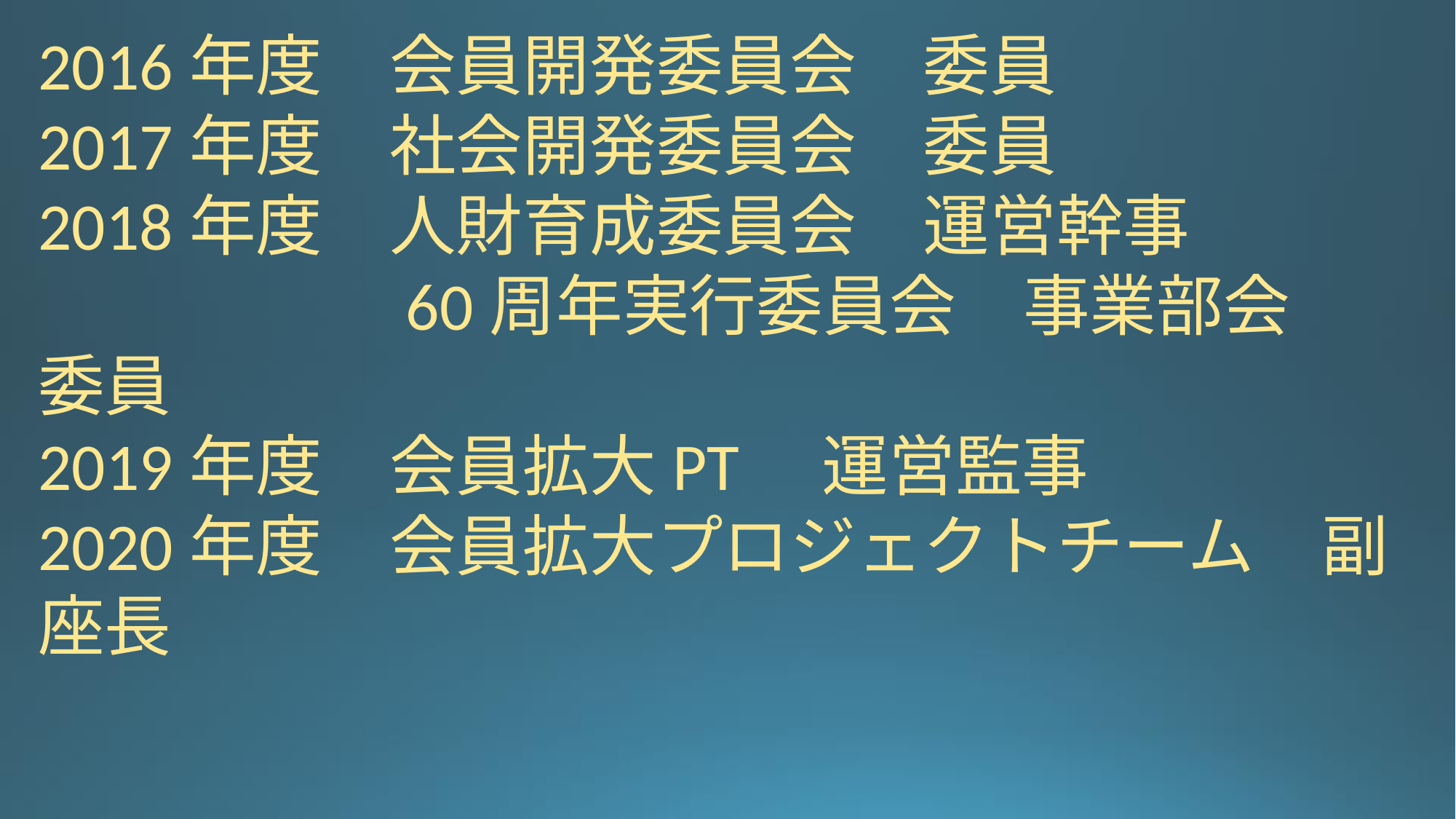

2016年度　会員開発委員会　委員
2017年度　社会開発委員会　委員
2018年度　人財育成委員会　運営幹事
		　　60周年実行委員会　事業部会　委員
2019年度　会員拡大PT　運営監事
2020年度　会員拡大プロジェクトチーム　副座長